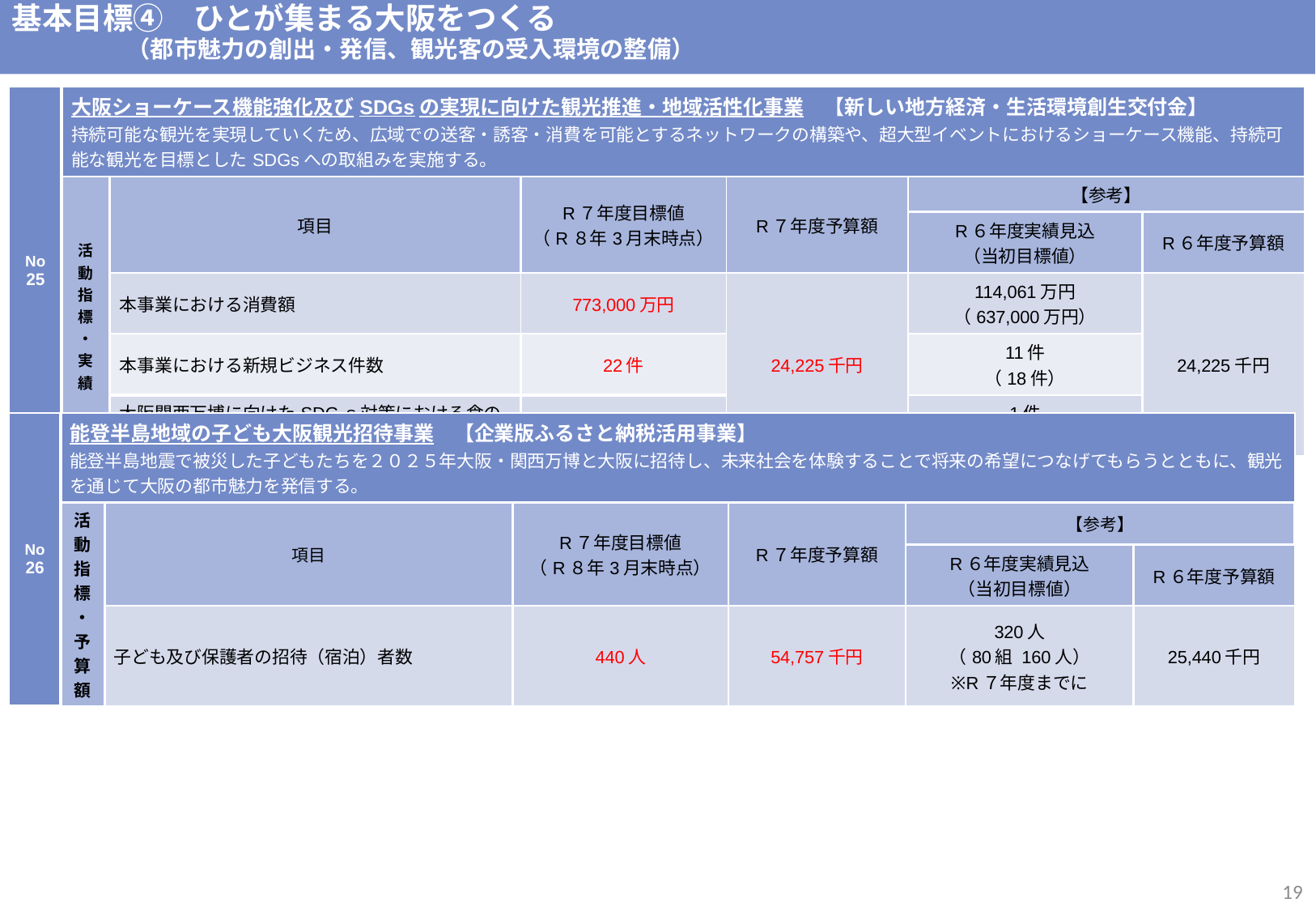

基本目標④　ひとが集まる大阪をつくる
                    （都市魅力の創出・発信、観光客の受入環境の整備）
| No 25 | 大阪ショーケース機能強化及びSDGsの実現に向けた観光推進・地域活性化事業　【新しい地方経済・生活環境創生交付金】 持続可能な観光を実現していくため、広域での送客・誘客・消費を可能とするネットワークの構築や、超大型イベントにおけるショーケース機能、持続可能な観光を目標としたSDGsへの取組みを実施する。 |  |  |  |  |  |
| --- | --- | --- | --- | --- | --- | --- |
|  | 活動指標・実績 | 項目 | R７年度目標値 （R８年3月末時点） | R７年度予算額 | 【参考】 | 予算執行額 （予算額） |
|  |  |  | R6年度目標値 （令和6年3月末時点） | 令和6年度予算額 | R６年度実績見込 （当初目標値） | R６年度予算額 |
|  |  | 本事業における消費額 | 773,000万円 | 24,225千円 | 114,061万円 （637,000万円） | 24,225千円 |
|  |  | 本事業における新規ビジネス件数 | 22件 | 454社/団体 （408社/団体） | 11件 （18件） |  |
|  |  | 大阪関西万博に向けたSDGｓ対策における食の交流事業件数 | 150件 | 初期整備完了 （※R4新規指標のため前年度実績なし） | 1件 （150件） |  |
| No 26 | 能登半島地域の子ども大阪観光招待事業　【企業版ふるさと納税活用事業】 能登半島地震で被災した子どもたちを２０２５年大阪・関西万博と大阪に招待し、未来社会を体験することで将来の希望につなげてもらうとともに、観光を通じて大阪の都市魅力を発信する。 |  |  |  |  | 公民戦略連携デスクの活動を通じて、企業・大学とwin-winの新たなパートナーシップを築く。また、これまで構築したネットワークを軸に、多様な事業者が連携した取組みを推進。それぞれの強みを活かし社会課題の解決や地域活性化をめざす。 |
| --- | --- | --- | --- | --- | --- | --- |
|  | 活動指標・予算額 | 項目 | R７年度目標値 （R８年3月末時点） | R７年度予算額 | 【参考】 | 予算執行額 （予算額） |
|  |  |  | R6年度目標値 （令和6年3月末時点） | 令和6年度予算額 | R６年度実績見込 （当初目標値） | R６年度予算額 |
|  |  | 子ども及び保護者の招待（宿泊）者数 | 440人 | 54,757千円 | 320人 （80組 160人） ※R７年度までに | 25,440千円 |
19